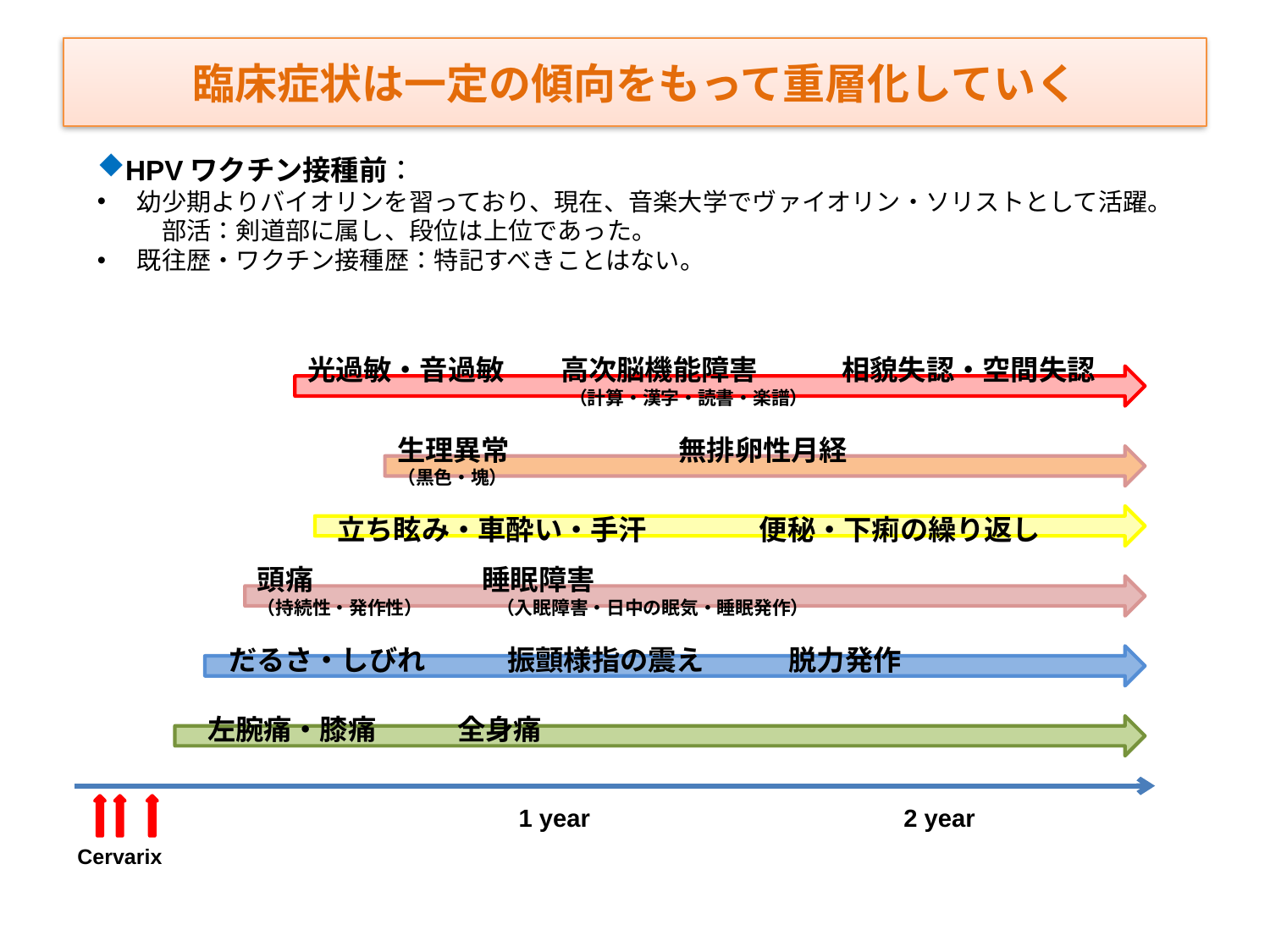

# 臨床症状は一定の傾向をもって重層化していく
HPVワクチン接種前：
幼少期よりバイオリンを習っており、現在、音楽大学でヴァイオリン・ソリストとして活躍。　部活：剣道部に属し、段位は上位であった。
既往歴・ワクチン接種歴：特記すべきことはない。
光過敏・音過敏　　高次脳機能障害　　　相貌失認・空間失認
　　　　　　　　　　　　　　 （計算・漢字・読書・楽譜）

生理異常　　　　　　無排卵性月経
（黒色・塊）

立ち眩み・車酔い・手汗　　　　便秘・下痢の繰り返し
頭痛　　　　　　睡眠障害
（持続性・発作性）　　　　（入眠障害・日中の眠気・睡眠発作）

だるさ・しびれ
振顫様指の震え　　　脱力発作

左腕痛・膝痛
全身痛

1 year
2 year
Cervarix